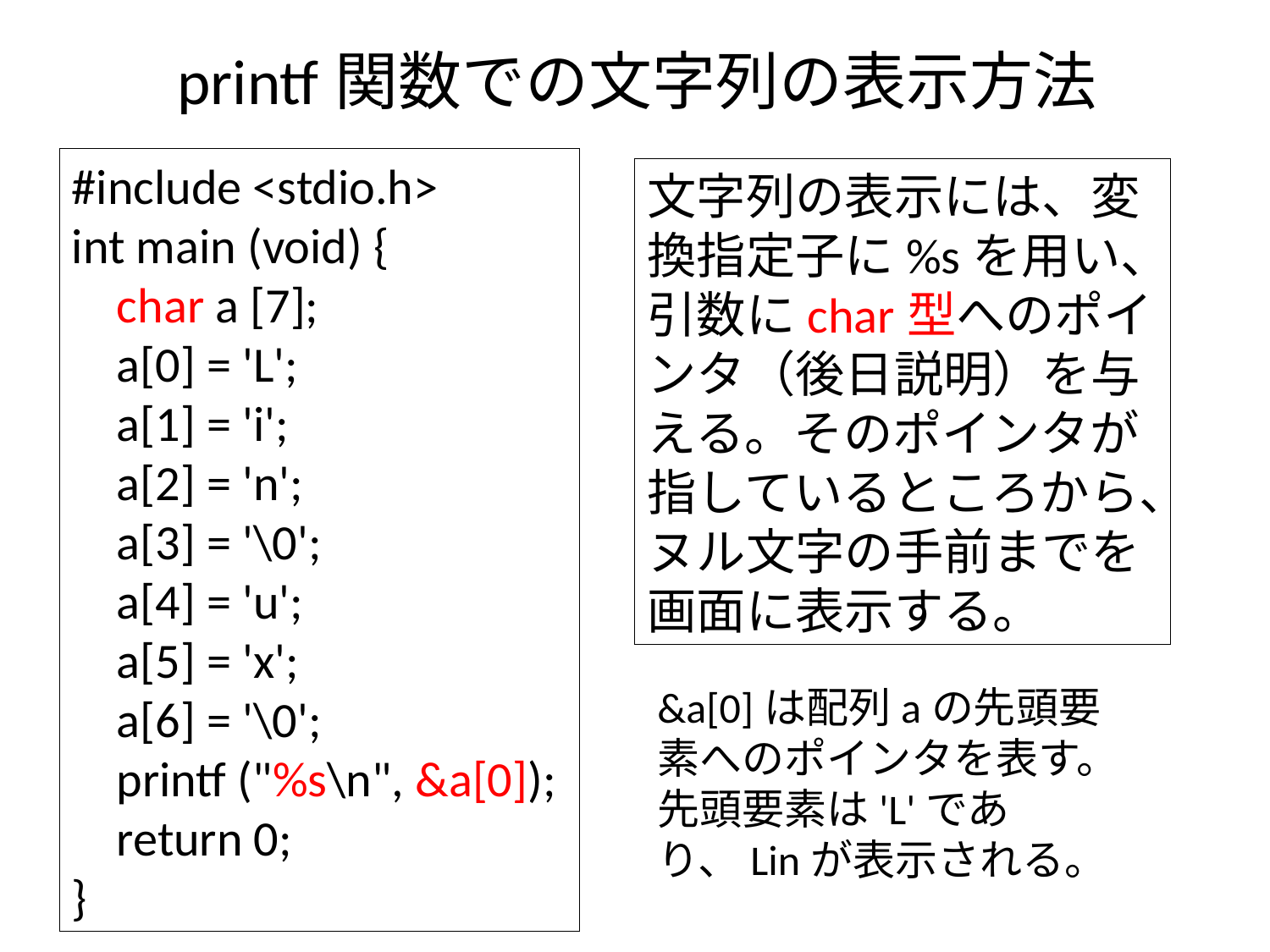

# printf関数での文字列の表示方法
#include <stdio.h>
int main (void) {
    char a [7];
    a[0] = 'L';
    a[1] = 'i';
    a[2] = 'n';
    a[3] = '\0';
    a[4] = 'u';
    a[5] = 'x';
    a[6] = '\0';
    printf ("%s\n", &a[0]);
    return 0;
}
文字列の表示には、変換指定子に%sを用い、引数にchar型へのポインタ（後日説明）を与える。そのポインタが指しているところから、ヌル文字の手前までを画面に表示する。
&a[0]は配列aの先頭要素へのポインタを表す。先頭要素は'L'であり、Linが表示される。